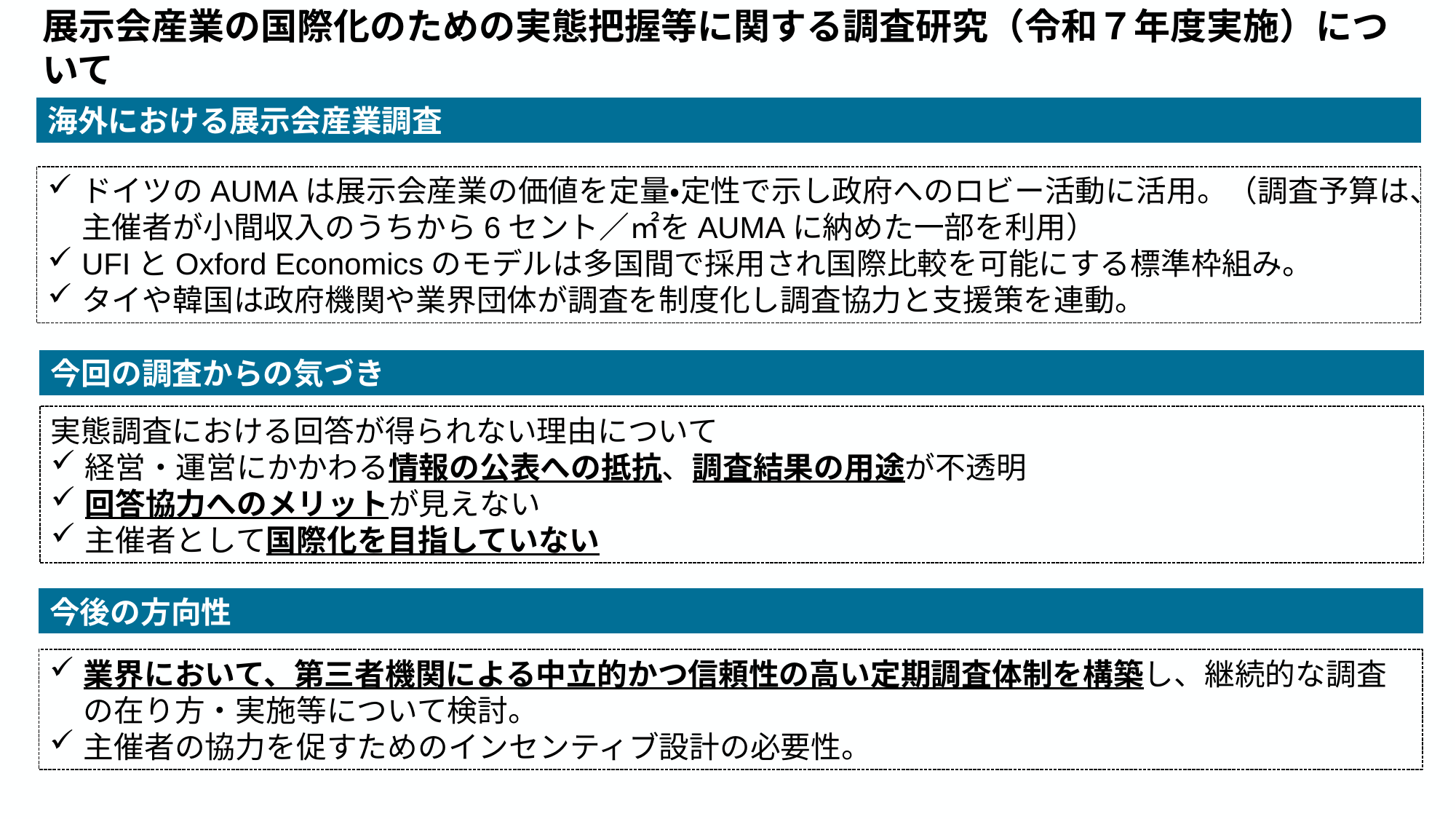

# 展示会産業の国際化のための実態把握等に関する調査研究（令和７年度実施）について
海外における展示会産業調査
ドイツのAUMAは展示会産業の価値を定量・定性で示し政府へのロビー活動に活用。（調査予算は、主催者が小間収入のうちから6セント／㎡をAUMAに納めた一部を利用）
UFIとOxford Economicsのモデルは多国間で採用され国際比較を可能にする標準枠組み。
タイや韓国は政府機関や業界団体が調査を制度化し調査協力と支援策を連動。
今回の調査からの気づき
実態調査における回答が得られない理由について
経営・運営にかかわる情報の公表への抵抗、調査結果の用途が不透明
回答協力へのメリットが見えない
主催者として国際化を目指していない
今後の方向性
業界において、第三者機関による中立的かつ信頼性の高い定期調査体制を構築し、継続的な調査の在り方・実施等について検討。
主催者の協力を促すためのインセンティブ設計の必要性。